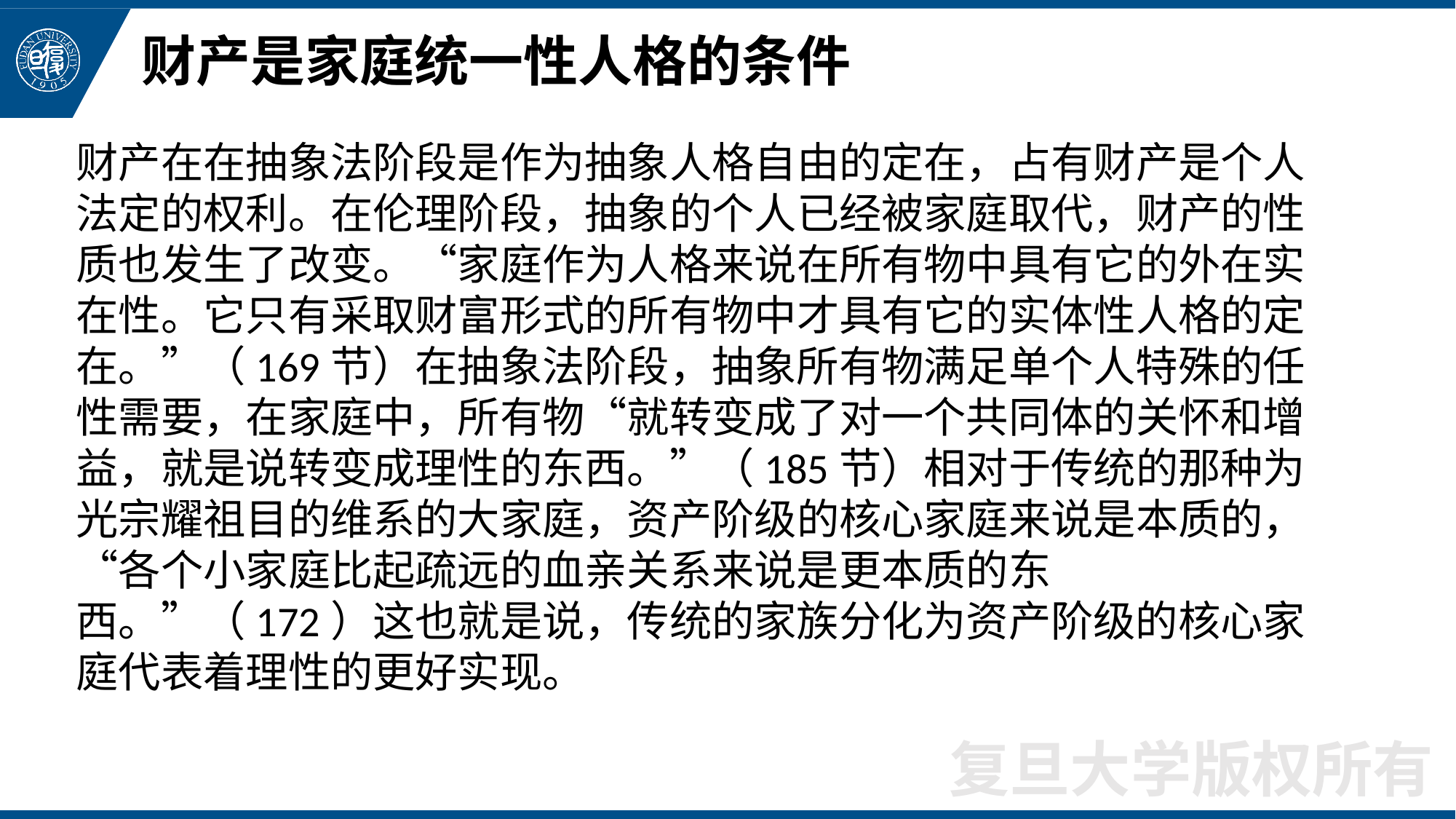

# 财产是家庭统一性人格的条件
财产在在抽象法阶段是作为抽象人格自由的定在，占有财产是个人法定的权利。在伦理阶段，抽象的个人已经被家庭取代，财产的性质也发生了改变。“家庭作为人格来说在所有物中具有它的外在实在性。它只有采取财富形式的所有物中才具有它的实体性人格的定在。”（169节）在抽象法阶段，抽象所有物满足单个人特殊的任性需要，在家庭中，所有物“就转变成了对一个共同体的关怀和增益，就是说转变成理性的东西。”（185节）相对于传统的那种为光宗耀祖目的维系的大家庭，资产阶级的核心家庭来说是本质的，“各个小家庭比起疏远的血亲关系来说是更本质的东西。”（172）这也就是说，传统的家族分化为资产阶级的核心家庭代表着理性的更好实现。